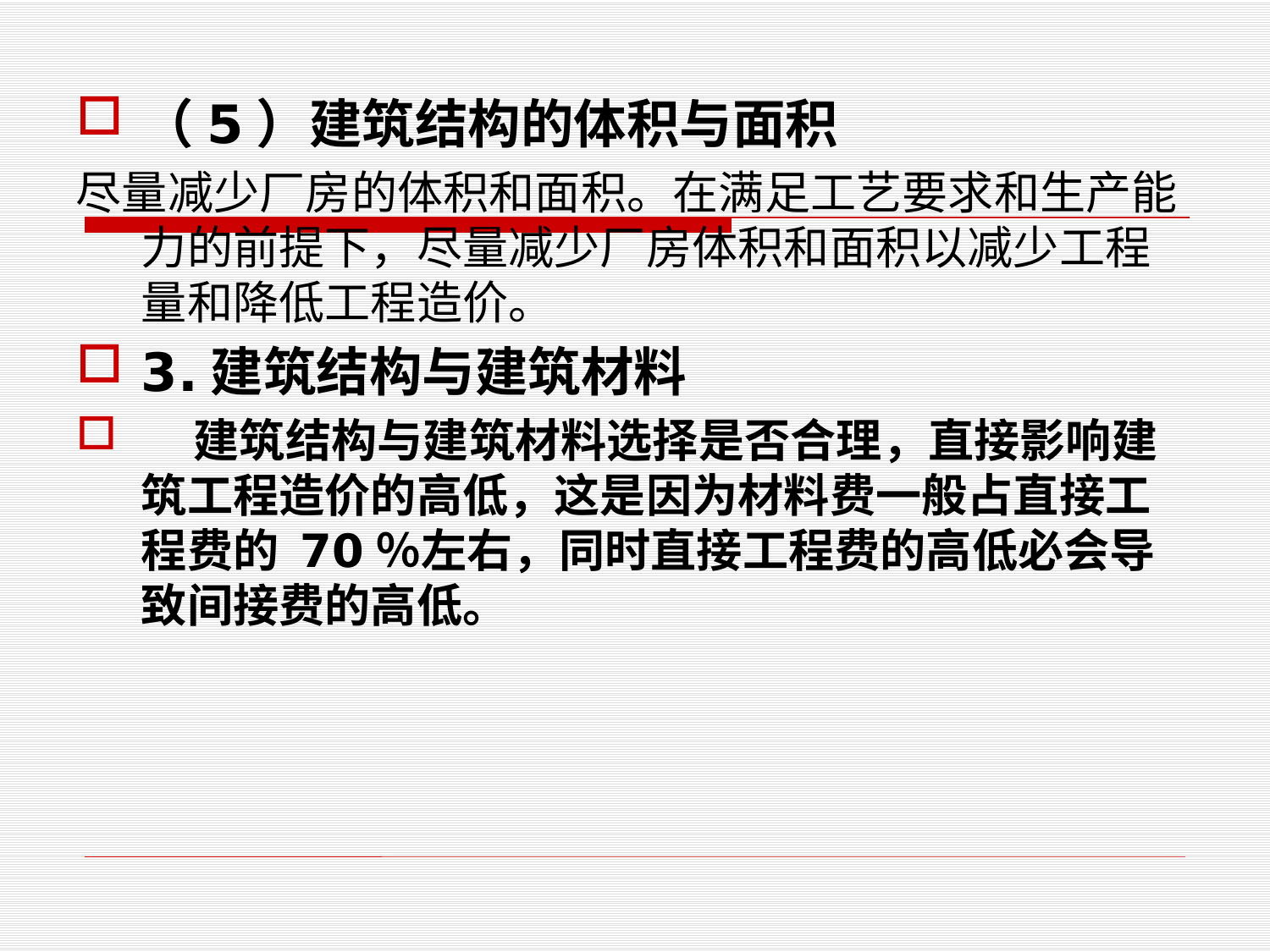

（5）建筑结构的体积与面积
尽量减少厂房的体积和面积。在满足工艺要求和生产能力的前提下，尽量减少厂房体积和面积以减少工程量和降低工程造价。
3.建筑结构与建筑材料
    建筑结构与建筑材料选择是否合理，直接影响建筑工程造价的高低，这是因为材料费一般占直接工程费的 70％左右，同时直接工程费的高低必会导致间接费的高低。